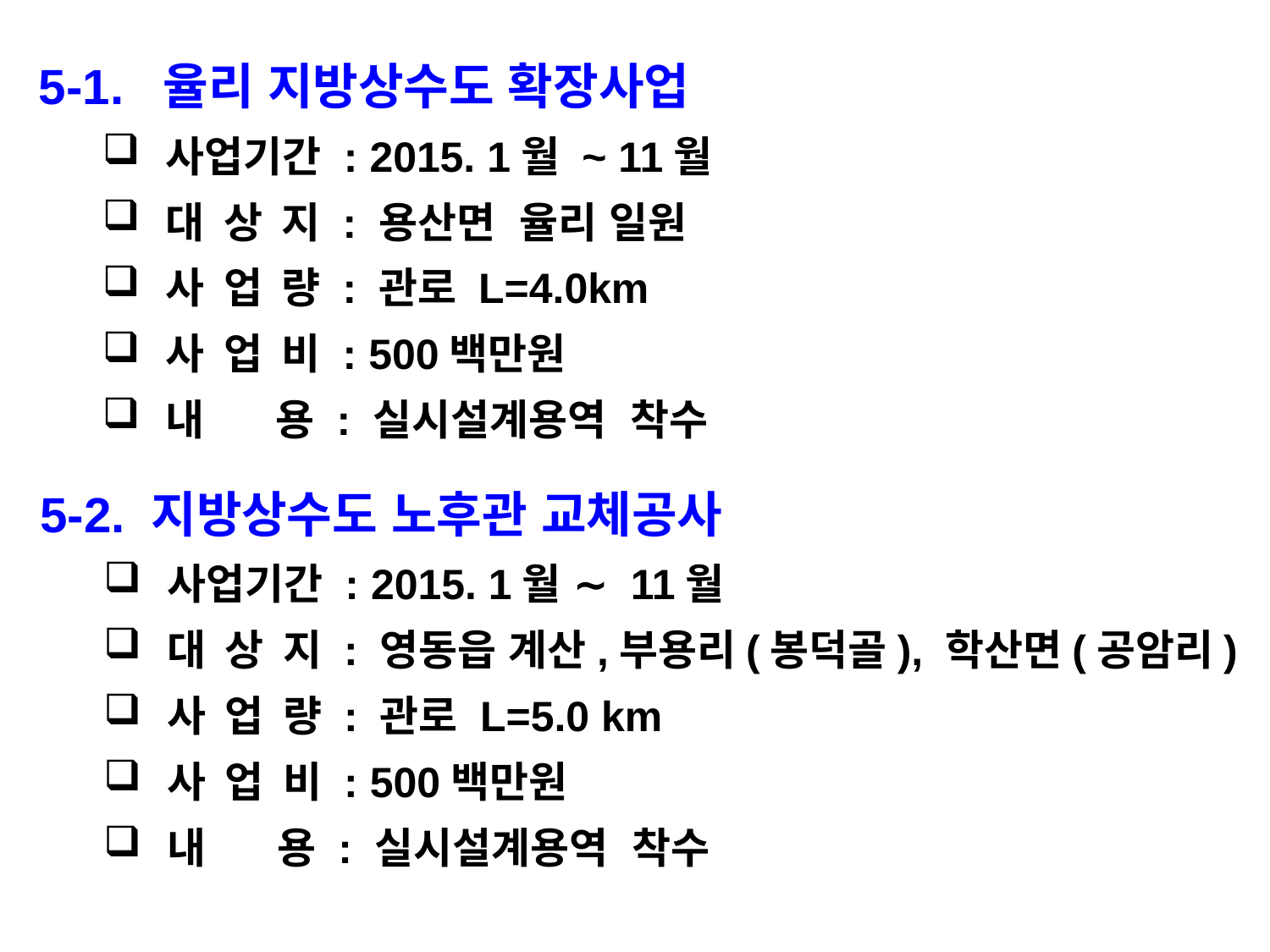

5-1.  율리 지방상수도 확장사업
사업기간 : 2015. 1월 ~ 11월
대 상 지 : 용산면  율리 일원
사 업 량 : 관로 L=4.0km
사 업 비 : 500백만원
내      용 : 실시설계용역  착수

5-2. 지방상수도 노후관 교체공사
사업기간 : 2015. 1월 ∼ 11월
대 상 지 : 영동읍 계산,부용리(봉덕골), 학산면(공암리)
사 업 량 : 관로 L=5.0 km
사 업 비 : 500백만원
내      용 : 실시설계용역  착수